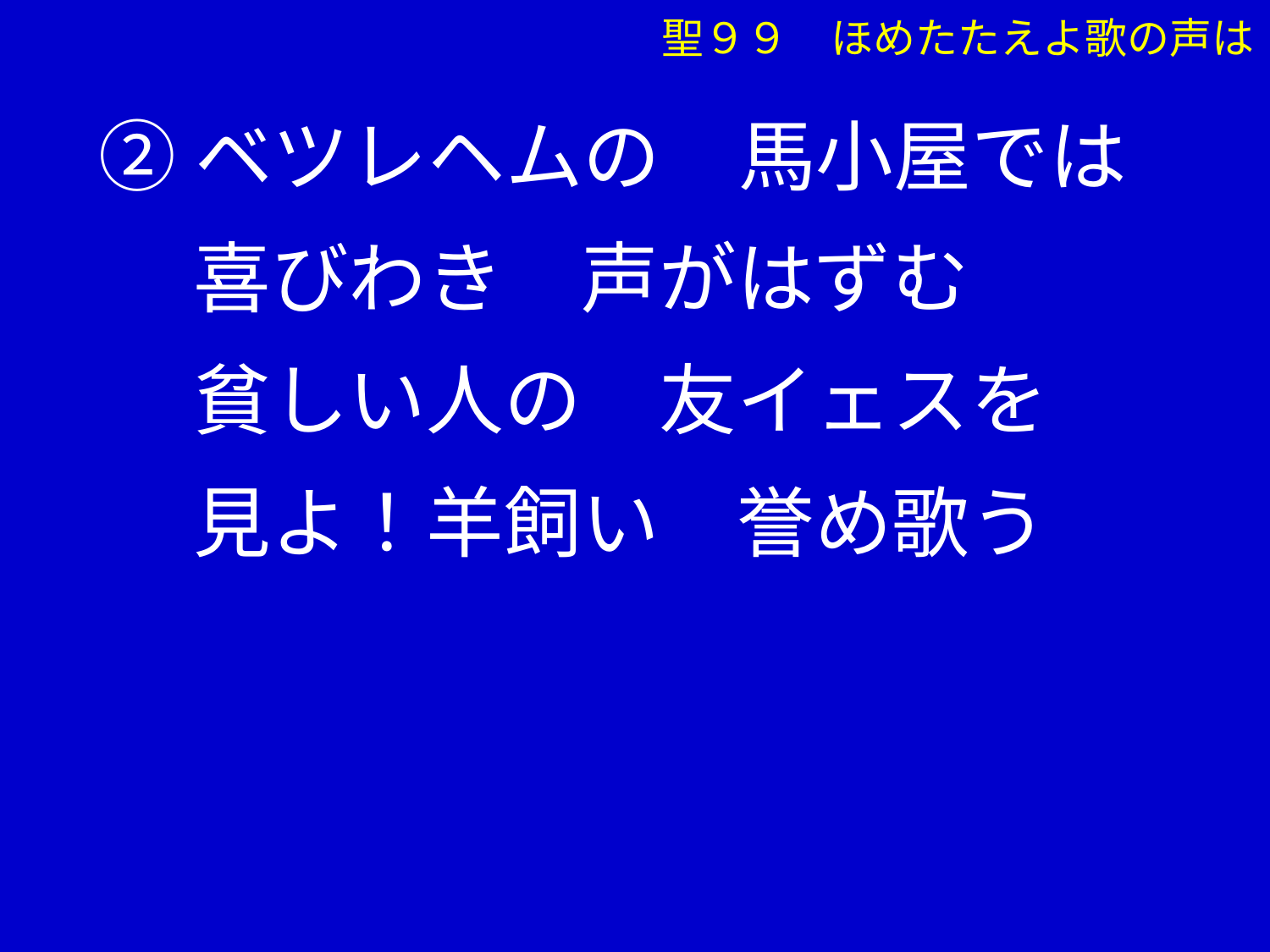

聖９９　ほめたたえよ歌の声は
②ベツレヘムの　馬小屋では
　 喜びわき　声がはずむ
　 貧しい人の　友イェスを
　 見よ！羊飼い　誉め歌う